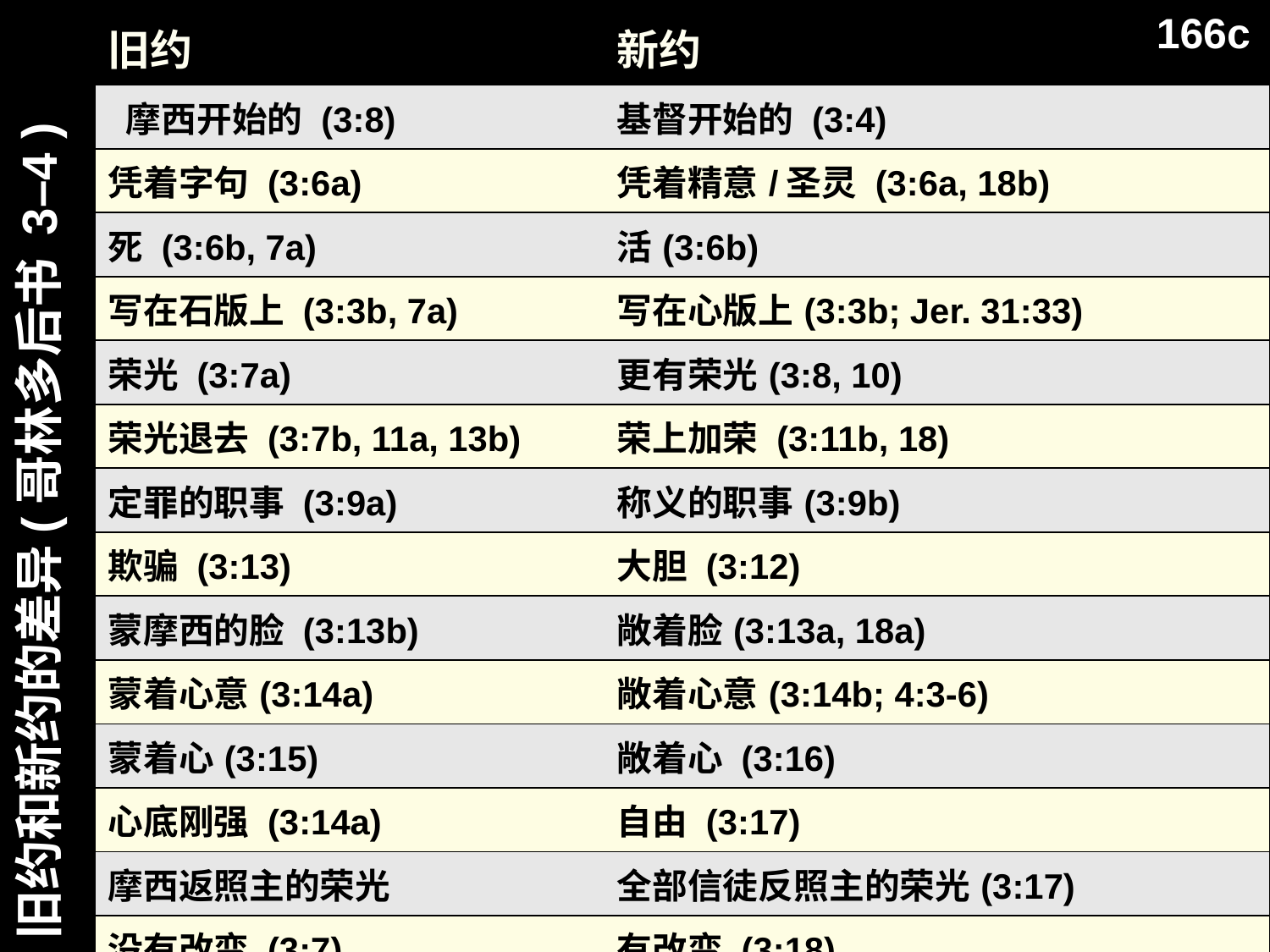

166c
| 旧约 | 新约 |
| --- | --- |
| 摩西开始的 (3:8) | 基督开始的 (3:4) |
| 凭着字句 (3:6a) | 凭着精意/圣灵 (3:6a, 18b) |
| 死 (3:6b, 7a) | 活(3:6b) |
| 写在石版上 (3:3b, 7a) | 写在心版上(3:3b; Jer. 31:33) |
| 荣光 (3:7a) | 更有荣光(3:8, 10) |
| 荣光退去 (3:7b, 11a, 13b) | 荣上加荣 (3:11b, 18) |
| 定罪的职事 (3:9a) | 称义的职事(3:9b) |
| 欺骗 (3:13) | 大胆 (3:12) |
| 蒙摩西的脸 (3:13b) | 敞着脸(3:13a, 18a) |
| 蒙着心意(3:14a) | 敞着心意(3:14b; 4:3-6) |
| 蒙着心(3:15) | 敞着心 (3:16) |
| 心底刚强 (3:14a) | 自由 (3:17) |
| 摩西返照主的荣光 | 全部信徒反照主的荣光(3:17) |
| 没有改变 (3:7) | 有改变 (3:18) |
| 缺乏热情(3:13) | 自信，坚定 (3:4-5; 4:1) |
| 谬讲 (3:13) | 虔诚 (4:2) |
旧约和新约的差异(哥林多后书 3–4 )